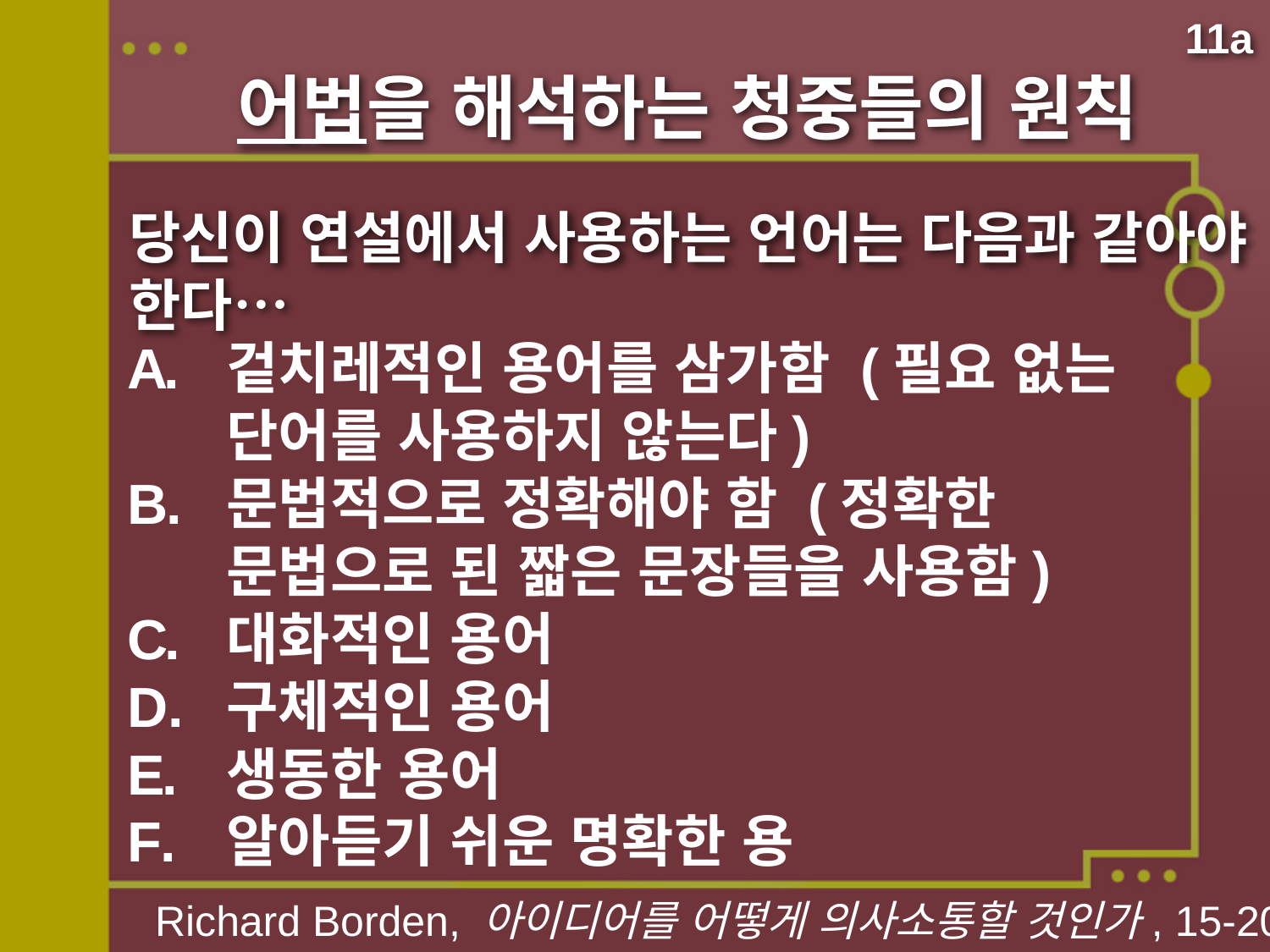

11a
어법을 해석하는 청중들의 원칙
당신이 연설에서 사용하는 언어는 다음과 같아야 한다…
겉치레적인 용어를 삼가함 (필요 없는 단어를 사용하지 않는다)
문법적으로 정확해야 함 (정확한 문법으로 된 짧은 문장들을 사용함)
대화적인 용어
구체적인 용어
생동한 용어
알아듣기 쉬운 명확한 용
Richard Borden, 아이디어를 어떻게 의사소통할 것인가, 15-20